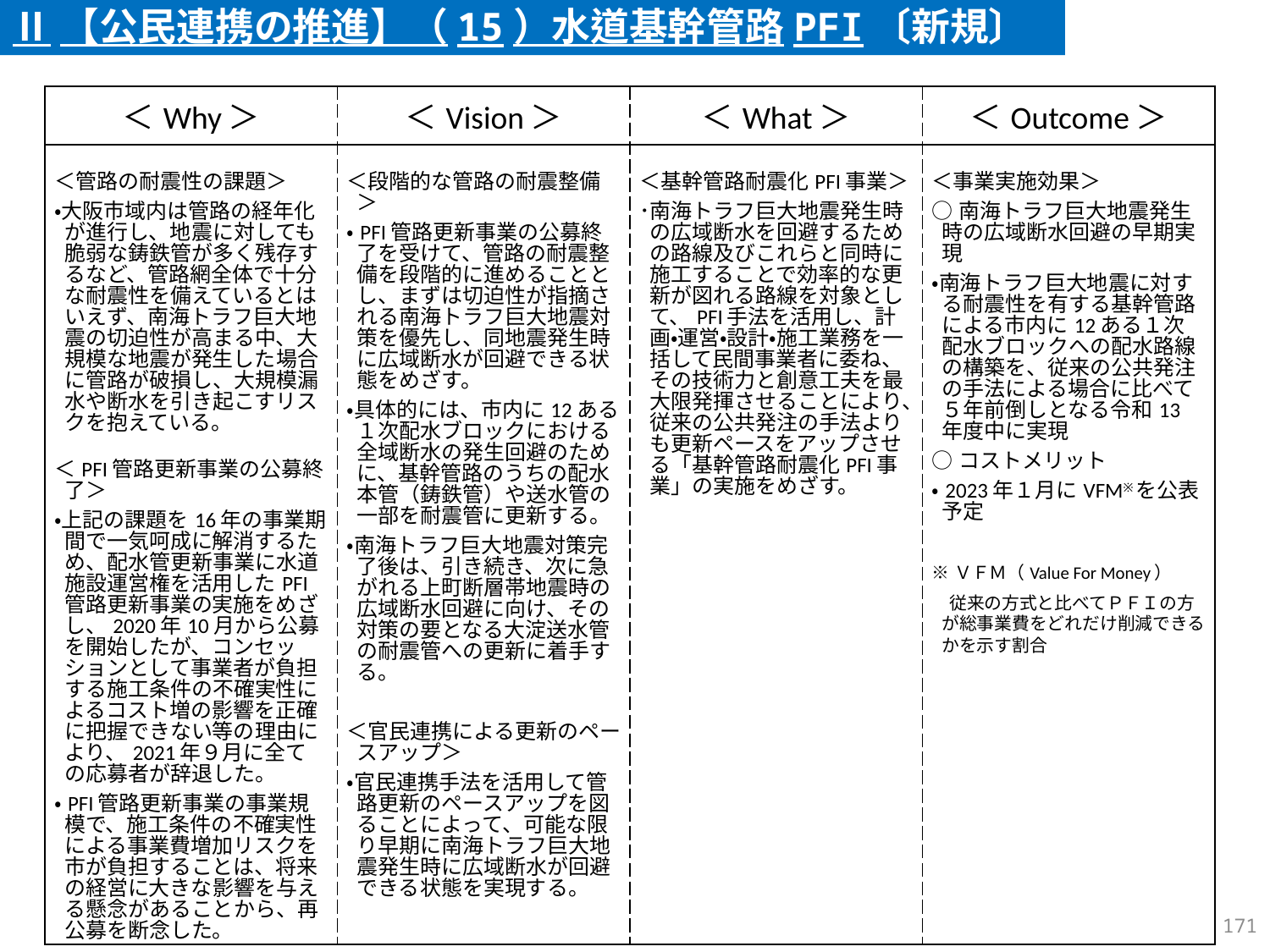

Ⅱ【公民連携の推進】（15）水道基幹管路PFI〔新規〕
| ＜Why＞ | ＜Vision＞ | ＜What＞ | ＜Outcome＞ |
| --- | --- | --- | --- |
| ＜管路の耐震性の課題＞ ・大阪市域内は管路の経年化が進行し、地震に対しても脆弱な鋳鉄管が多く残存するなど、管路網全体で十分な耐震性を備えているとはいえず、南海トラフ巨大地震の切迫性が高まる中、大規模な地震が発生した場合に管路が破損し、大規模漏水や断水を引き起こすリスクを抱えている。 ＜PFI管路更新事業の公募終了＞ ・上記の課題を16年の事業期間で一気呵成に解消するため、配水管更新事業に水道施設運営権を活用したPFI管路更新事業の実施をめざし、2020年10月から公募を開始したが、コンセッションとして事業者が負担する施工条件の不確実性によるコスト増の影響を正確に把握できない等の理由により、2021年９月に全ての応募者が辞退した。 ・PFI管路更新事業の事業規模で、施工条件の不確実性による事業費増加リスクを市が負担することは、将来の経営に大きな影響を与える懸念があることから、再公募を断念した。 | ＜段階的な管路の耐震整備＞ ・PFI管路更新事業の公募終了を受けて、管路の耐震整備を段階的に進めることとし、まずは切迫性が指摘される南海トラフ巨大地震対策を優先し、同地震発生時に広域断水が回避できる状態をめざす。 ・具体的には、市内に12ある１次配水ブロックにおける全域断水の発生回避のために、基幹管路のうちの配水本管（鋳鉄管）や送水管の一部を耐震管に更新する。 ・南海トラフ巨大地震対策完了後は、引き続き、次に急がれる上町断層帯地震時の広域断水回避に向け、その対策の要となる大淀送水管の耐震管への更新に着手する。 ＜官民連携による更新のペースアップ＞ ・官民連携手法を活用して管路更新のペースアップを図ることによって、可能な限り早期に南海トラフ巨大地震発生時に広域断水が回避できる状態を実現する。 | ＜基幹管路耐震化PFI事業＞ ･南海トラフ巨大地震発生時の広域断水を回避するための路線及びこれらと同時に施工することで効率的な更新が図れる路線を対象として、PFI手法を活用し、計画・運営・設計・施工業務を一括して民間事業者に委ね、その技術力と創意工夫を最大限発揮させることにより、従来の公共発注の手法よりも更新ペースをアップさせる「基幹管路耐震化PFI事業」の実施をめざす。 | ＜事業実施効果＞ ○南海トラフ巨大地震発生時の広域断水回避の早期実現 ・南海トラフ巨大地震に対する耐震性を有する基幹管路による市内に12ある１次配水ブロックへの配水路線の構築を、従来の公共発注の手法による場合に比べて５年前倒しとなる令和13年度中に実現 ○コストメリット ・2023年１月にVFM※を公表予定 ※ＶＦＭ（Value For Money） 　従来の方式と比べてＰＦＩの方が総事業費をどれだけ削減できるかを示す割合 |

171